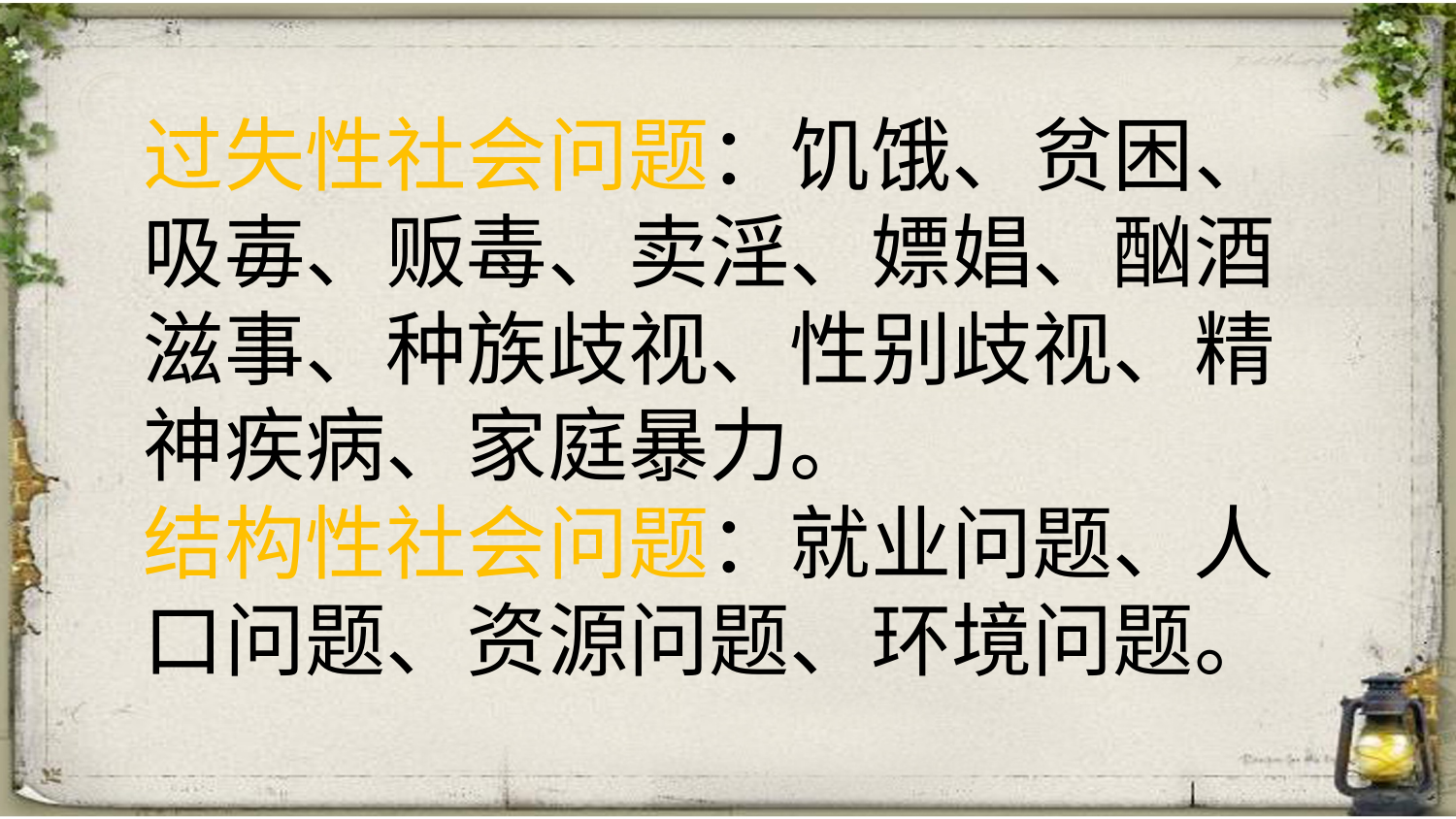

过失性社会问题：饥饿、贫困、吸毐、贩毒、卖淫、嫖娼、酗酒滋事、种族歧视、性别歧视、精神疾病、家庭暴力。
结构性社会问题：就业问题、人口问题、资源问题、环境问题。